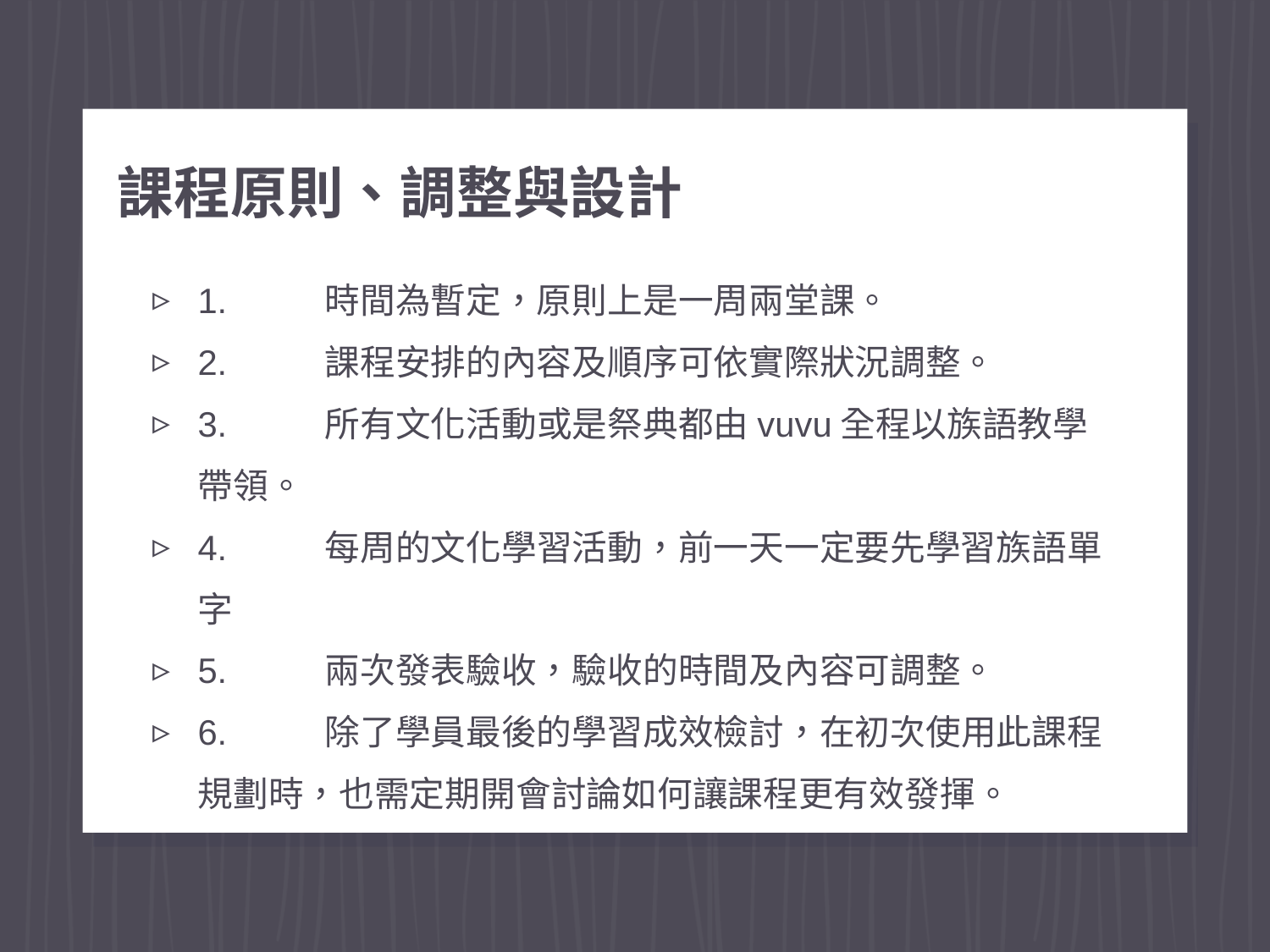

# 課程原則、調整與設計
1.	時間為暫定，原則上是一周兩堂課。
2.	課程安排的內容及順序可依實際狀況調整。
3.	所有文化活動或是祭典都由vuvu全程以族語教學帶領。
4.	每周的文化學習活動，前一天一定要先學習族語單字
5.	兩次發表驗收，驗收的時間及內容可調整。
6.	除了學員最後的學習成效檢討，在初次使用此課程規劃時，也需定期開會討論如何讓課程更有效發揮。